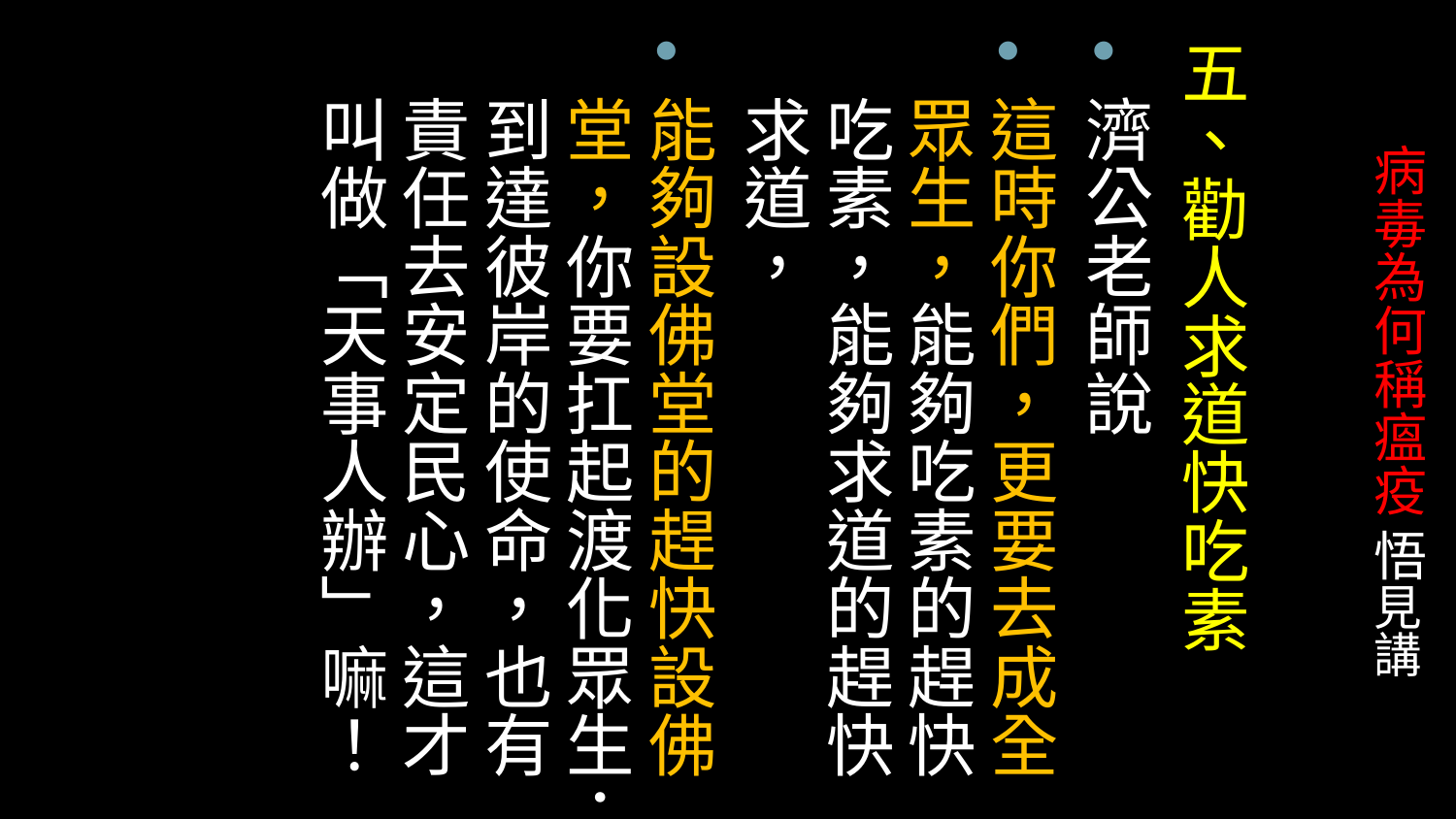

五、勸人求道快吃素
濟公老師說
這時你們，更要去成全眾生，能夠吃素的趕快吃素，能夠求道的趕快求道，
能夠設佛堂的趕快設佛堂，你要扛起渡化眾生；到達彼岸的使命，也有責任去安定民心，這才叫做「天事人辦」嘛！

# 病毒為何稱瘟疫 悟見講